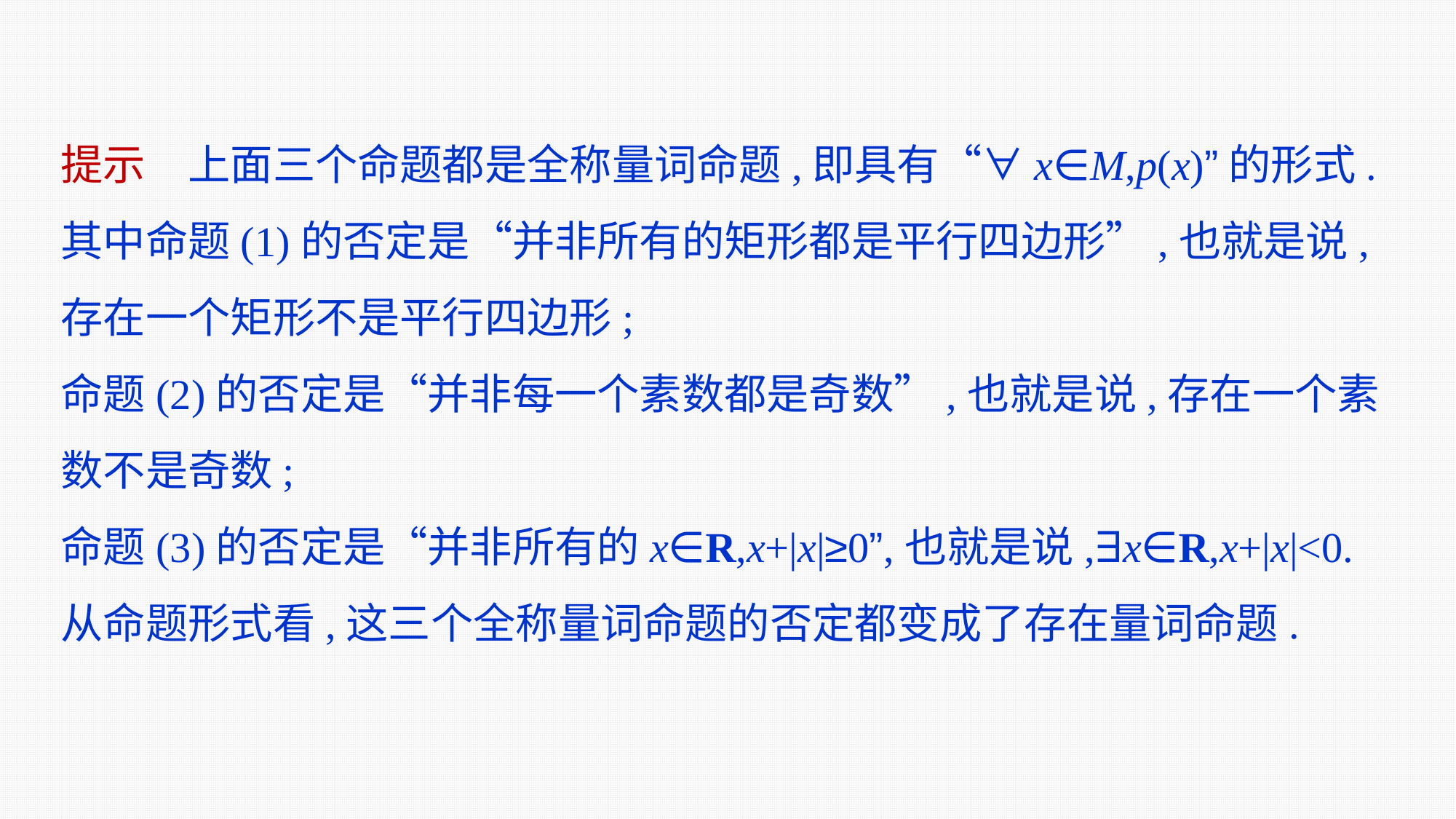

提示　上面三个命题都是全称量词命题,即具有“∀x∈M,p(x)”的形式.其中命题(1)的否定是“并非所有的矩形都是平行四边形”,也就是说,存在一个矩形不是平行四边形;
命题(2)的否定是“并非每一个素数都是奇数”,也就是说,存在一个素数不是奇数;
命题(3)的否定是“并非所有的x∈R,x+|x|≥0”,也就是说,∃x∈R,x+|x|<0.
从命题形式看,这三个全称量词命题的否定都变成了存在量词命题.